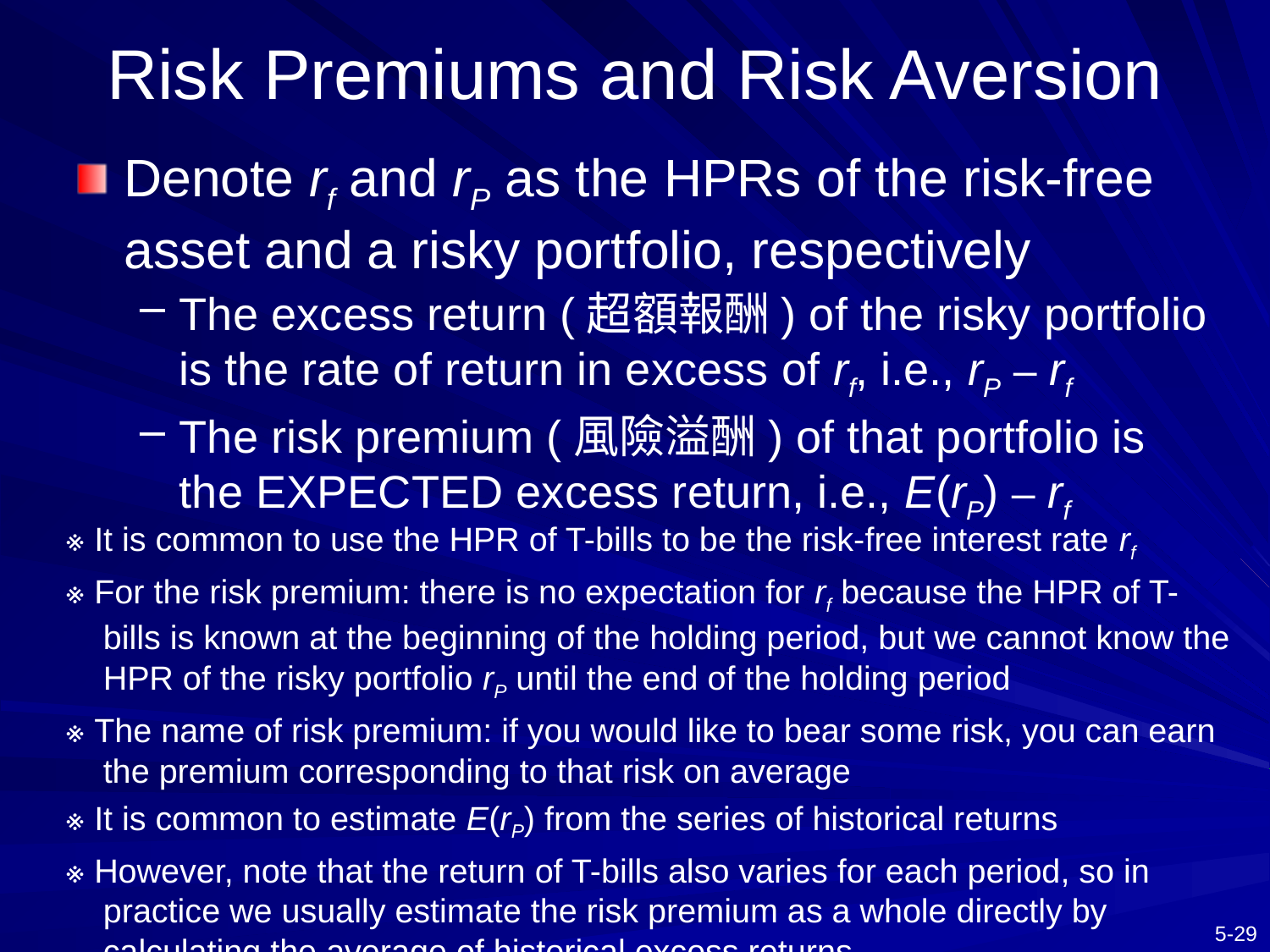

# Risk Premiums and Risk Aversion
Denote rf and rP as the HPRs of the risk-free asset and a risky portfolio, respectively
The excess return (超額報酬) of the risky portfolio is the rate of return in excess of rf, i.e., rP – rf
The risk premium (風險溢酬) of that portfolio is the EXPECTED excess return, i.e., E(rP) – rf

※ It is common to use the HPR of T-bills to be the risk-free interest rate rf
※ For the risk premium: there is no expectation for rf because the HPR of T-bills is known at the beginning of the holding period, but we cannot know the HPR of the risky portfolio rP until the end of the holding period
※ The name of risk premium: if you would like to bear some risk, you can earn the premium corresponding to that risk on average
※ It is common to estimate E(rP) from the series of historical returns
※ However, note that the return of T-bills also varies for each period, so in practice we usually estimate the risk premium as a whole directly by calculating the average of historical excess returns